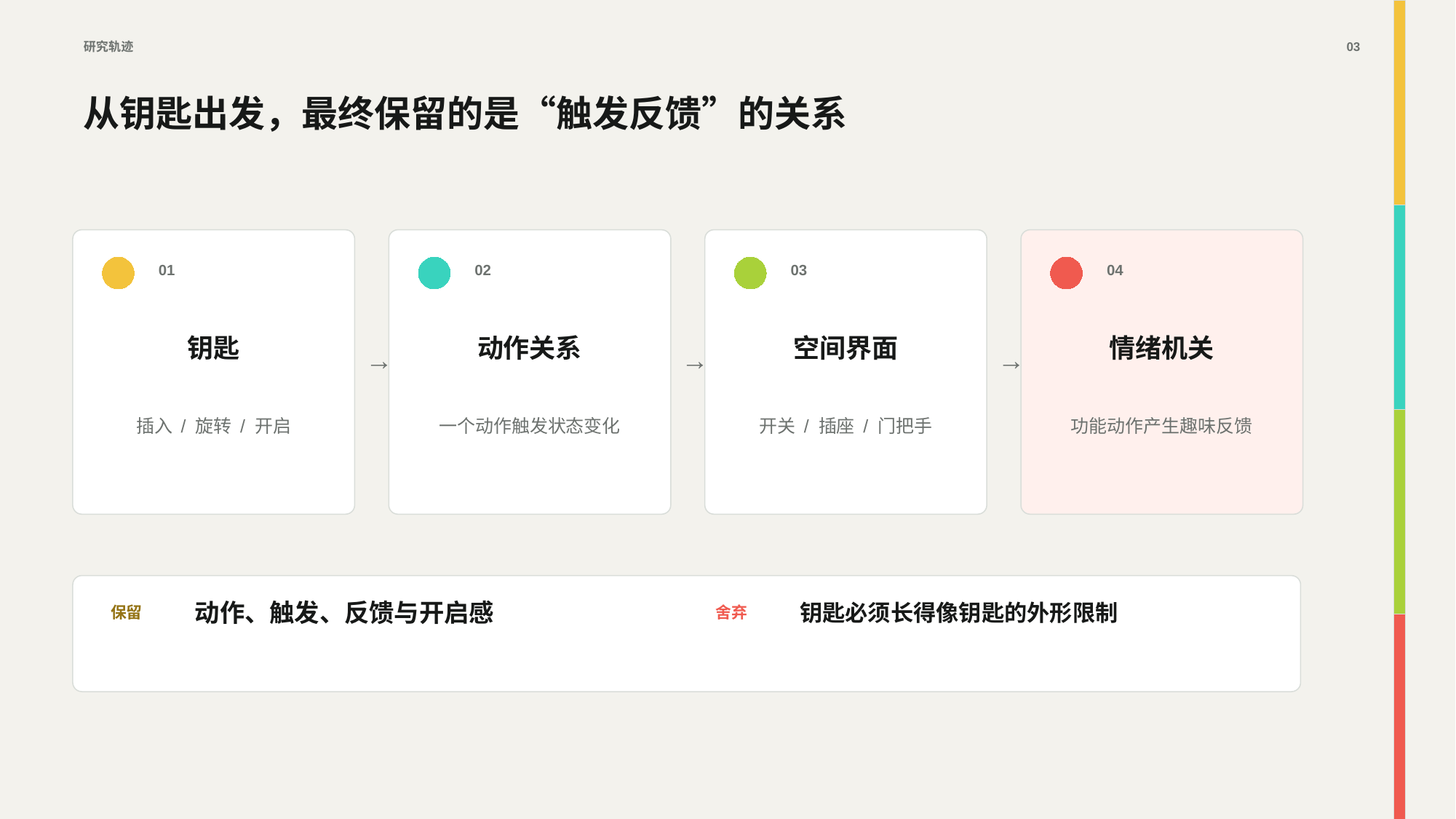

研究轨迹
03
从钥匙出发，最终保留的是“触发反馈”的关系

01
02
03
04

钥匙
动作关系
空间界面
情绪机关
→
→
→
插入 / 旋转 / 开启
一个动作触发状态变化
开关 / 插座 / 门把手
功能动作产生趣味反馈

动作、触发、反馈与开启感
钥匙必须长得像钥匙的外形限制
保留
舍弃